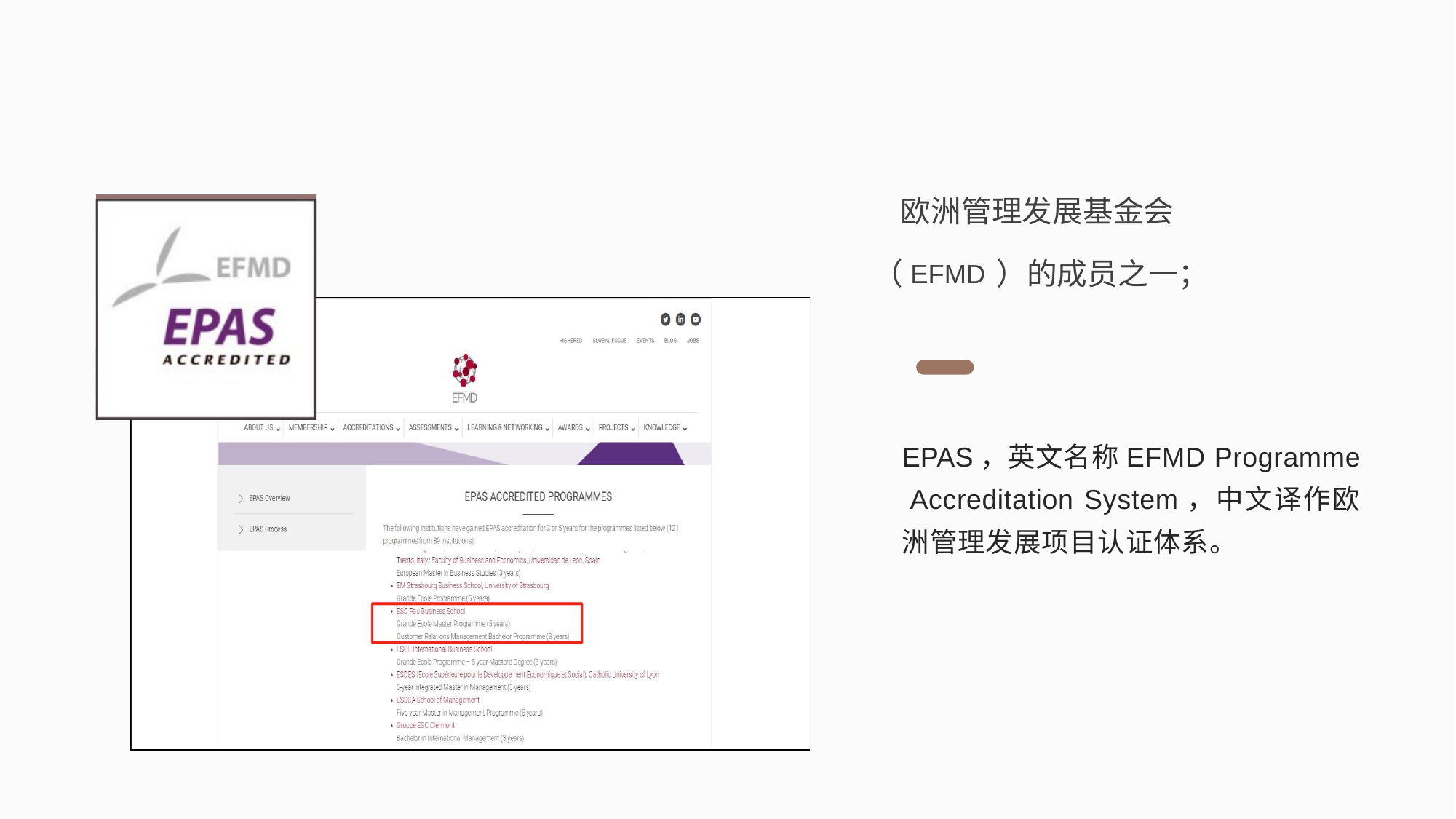

# 欧洲管理发展基金会

（EFMD）的成员之一；

EPAS，英文名称EFMD Programme  Accreditation System，中文译作欧 洲管理发展项目认证体系。